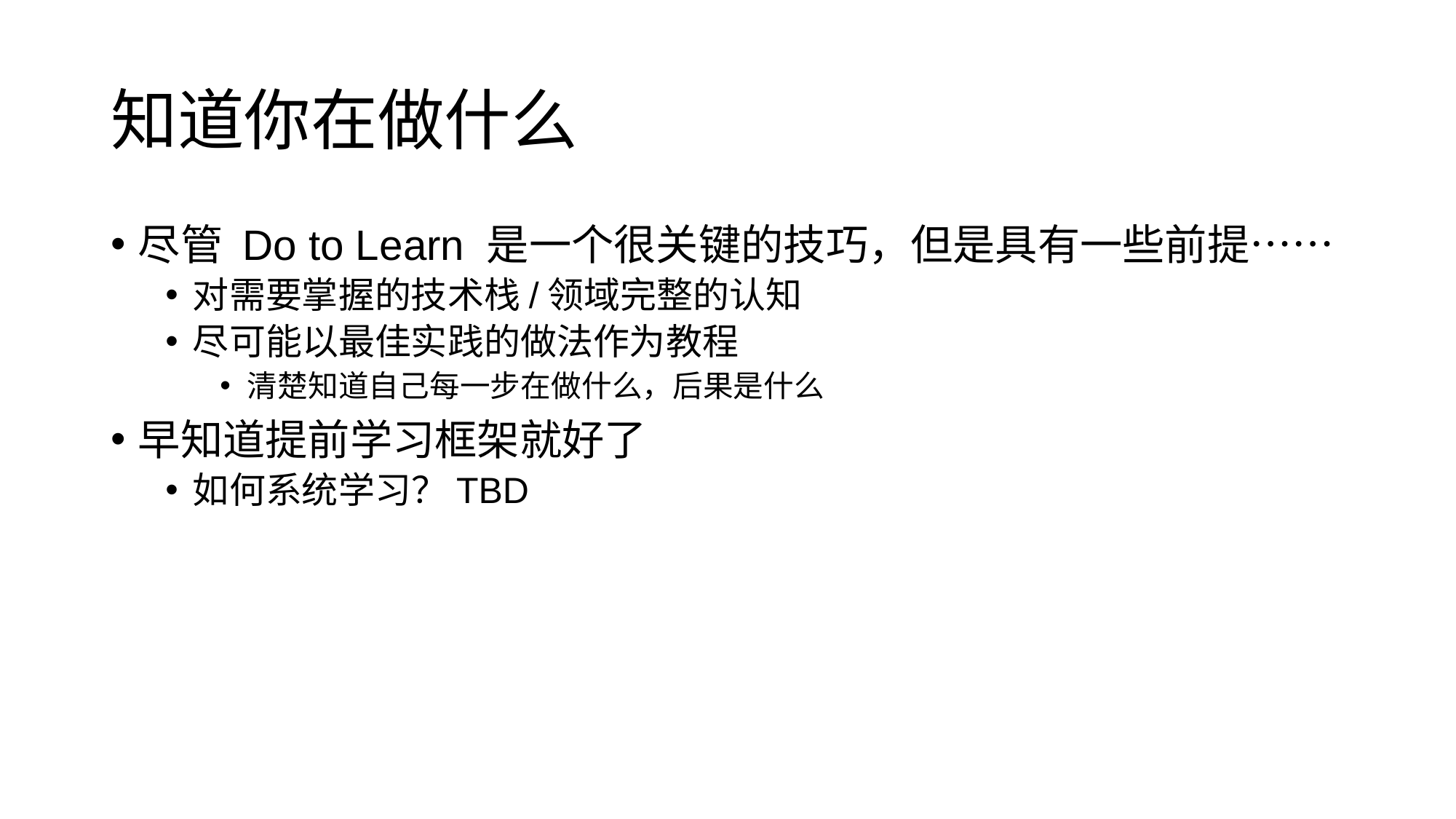

# 知道你在做什么
尽管 Do to Learn 是一个很关键的技巧，但是具有一些前提……
对需要掌握的技术栈/领域完整的认知
尽可能以最佳实践的做法作为教程
清楚知道自己每一步在做什么，后果是什么
早知道提前学习框架就好了
如何系统学习？TBD